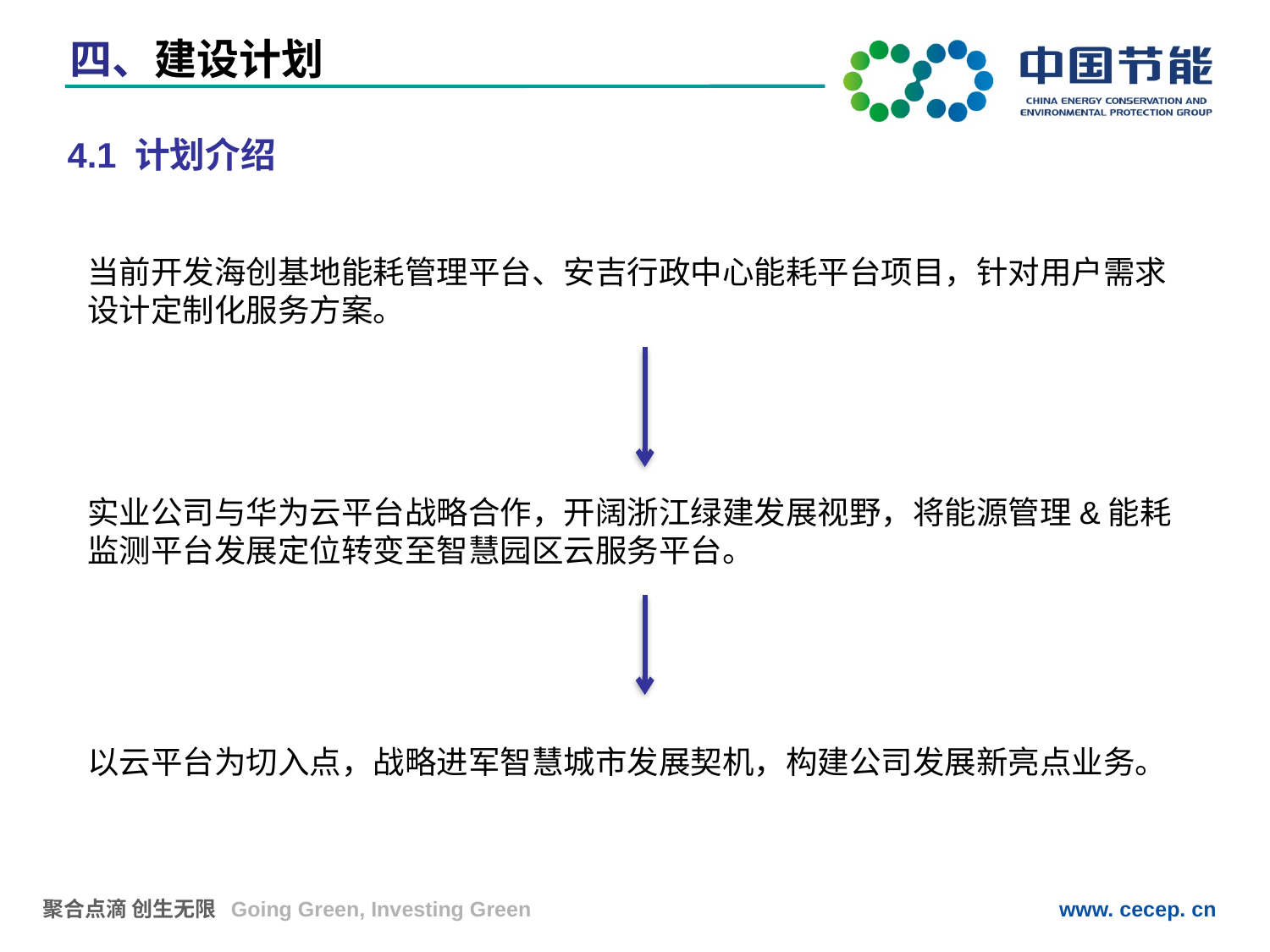

四、建设计划
4.1 计划介绍
当前开发海创基地能耗管理平台、安吉行政中心能耗平台项目，针对用户需求设计定制化服务方案。
实业公司与华为云平台战略合作，开阔浙江绿建发展视野，将能源管理&能耗监测平台发展定位转变至智慧园区云服务平台。
以云平台为切入点，战略进军智慧城市发展契机，构建公司发展新亮点业务。